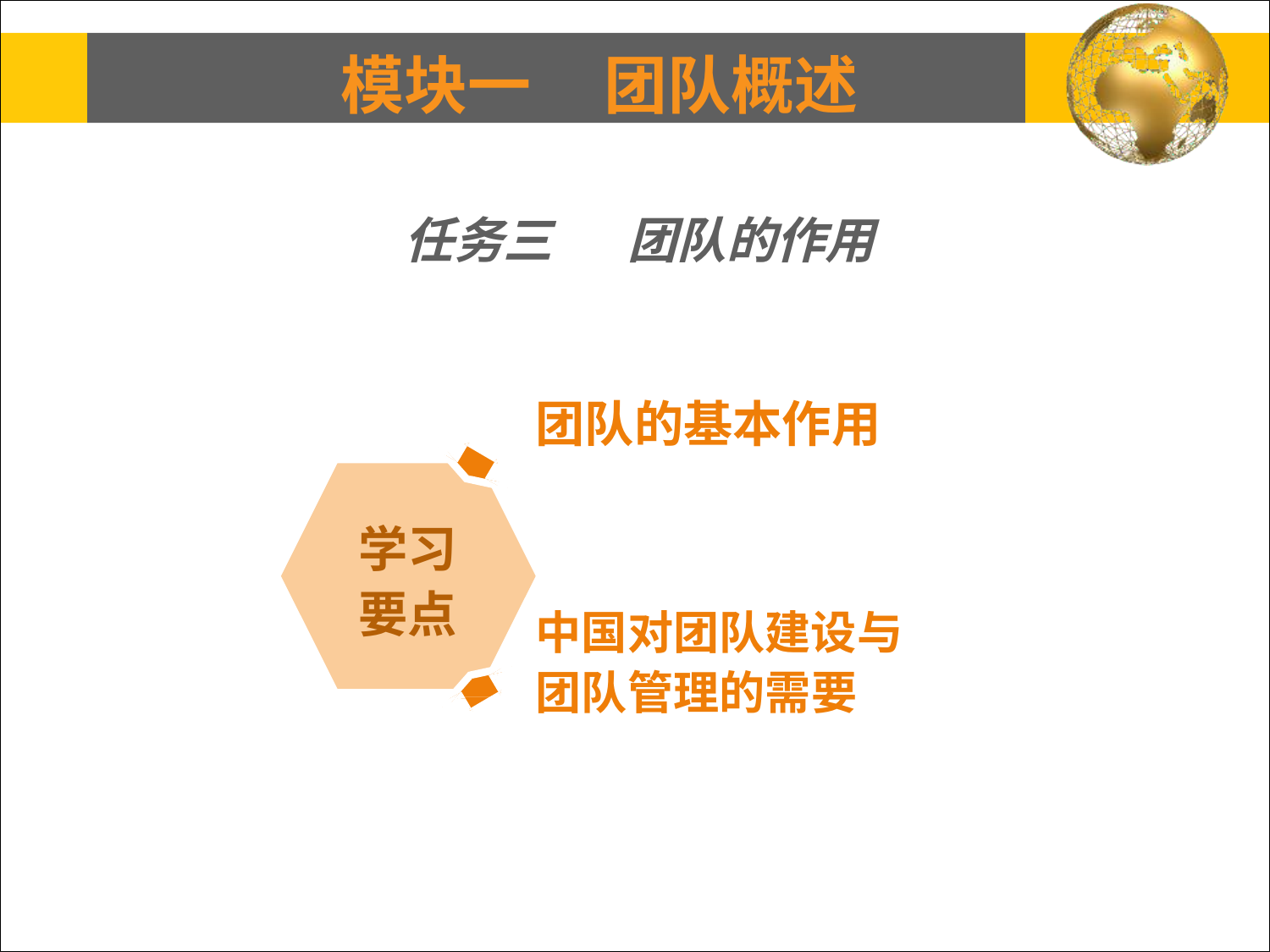

# 模块一	团队概述
任务三	团队的作用

团队的基本作用

学习

要点
中国对团队建设与 团队管理的需要